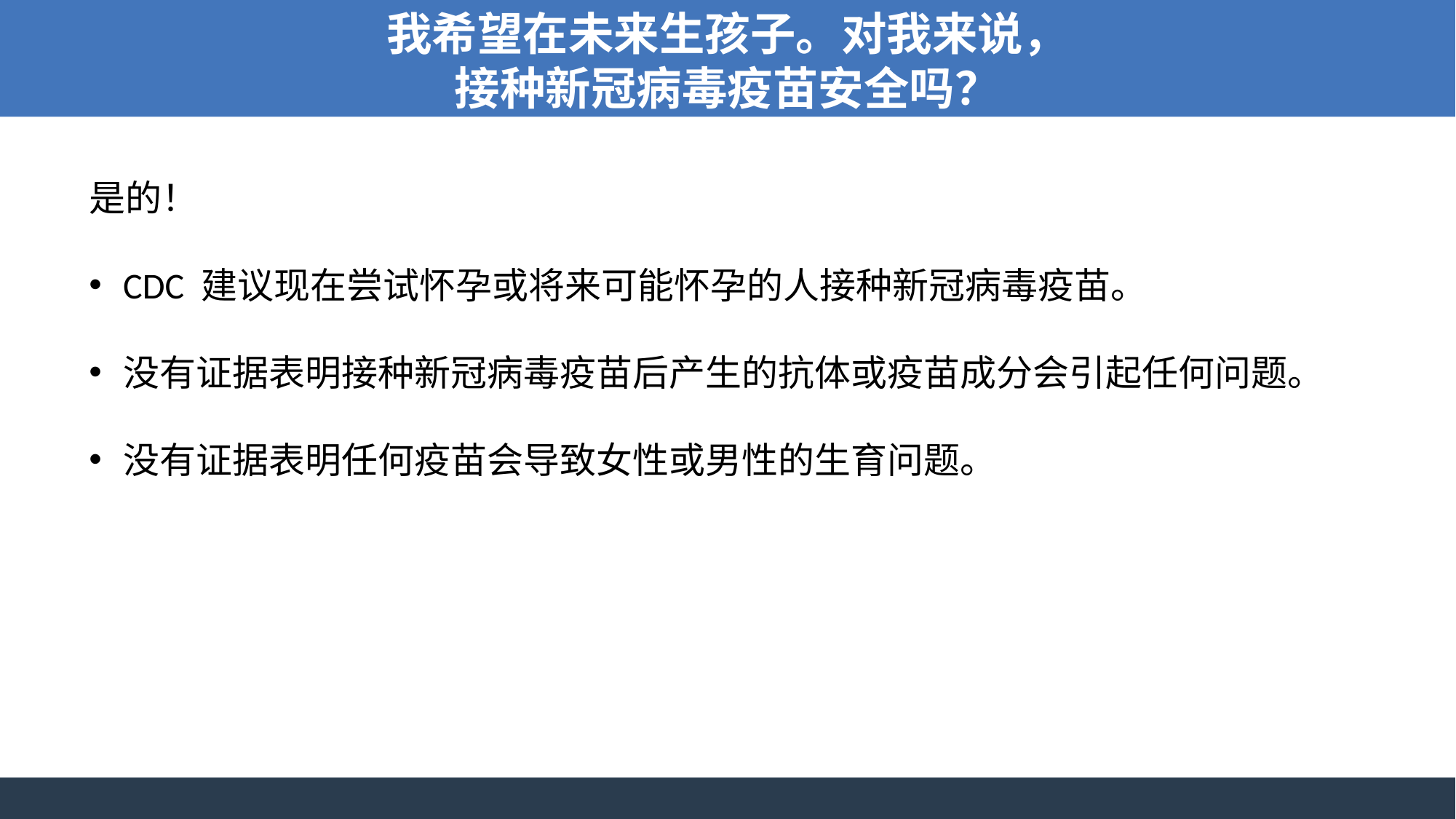

我希望在未来生孩子。对我来说，
接种新冠病毒疫苗安全吗？
是的！

CDC 建议现在尝试怀孕或将来可能怀孕的人接种新冠病毒疫苗。

没有证据表明接种新冠病毒疫苗后产生的抗体或疫苗成分会引起任何问题。

没有证据表明任何疫苗会导致女性或男性的生育问题。